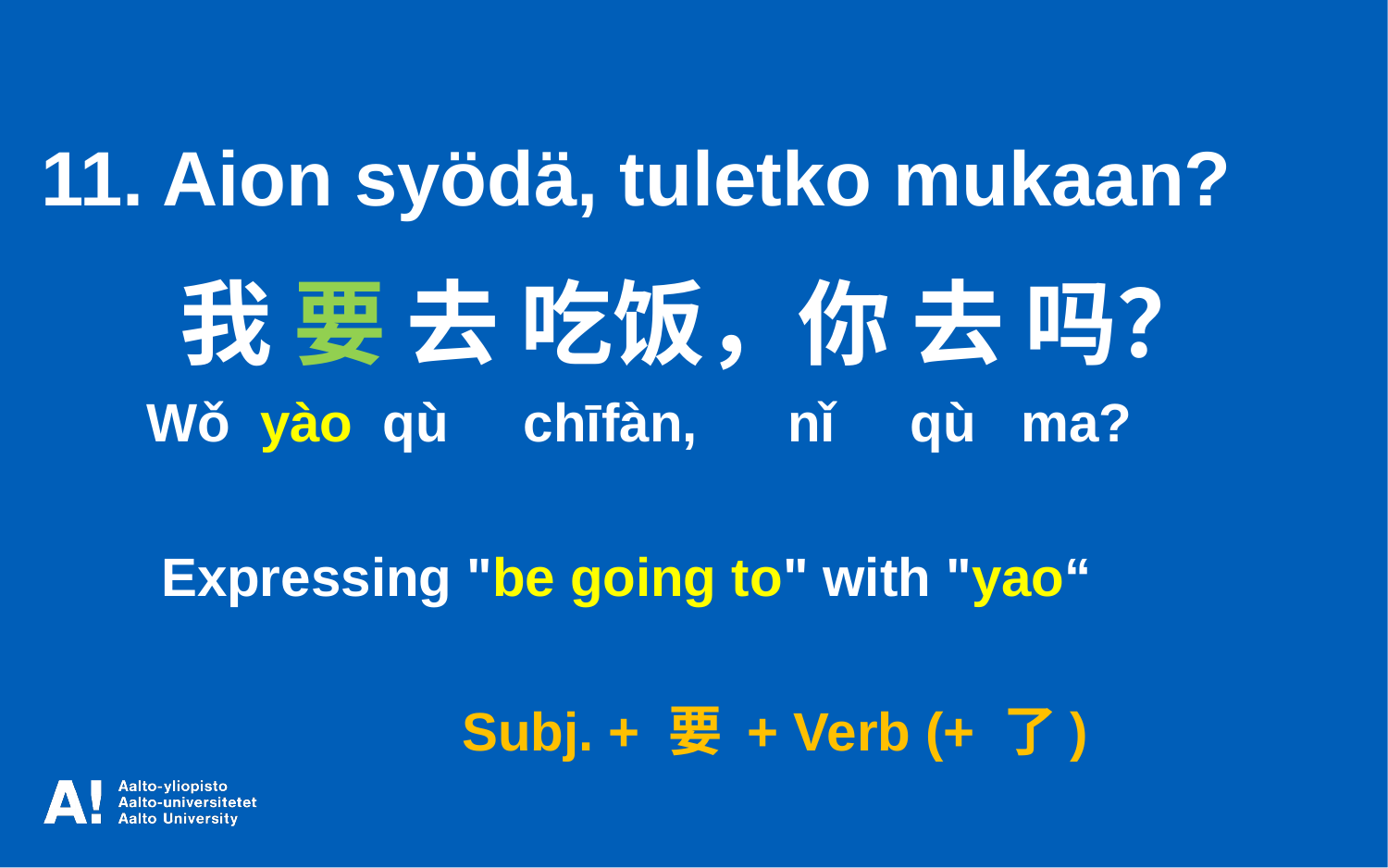

11. Aion syödä, tuletko mukaan?

	我 要 去 吃饭，你 去 吗？
       Wǒ  yào  qù     chīfàn,      nǐ     qù   ma?

        Expressing "be going to" with "yao“

                            Subj. + 要 + Verb (+ 了)